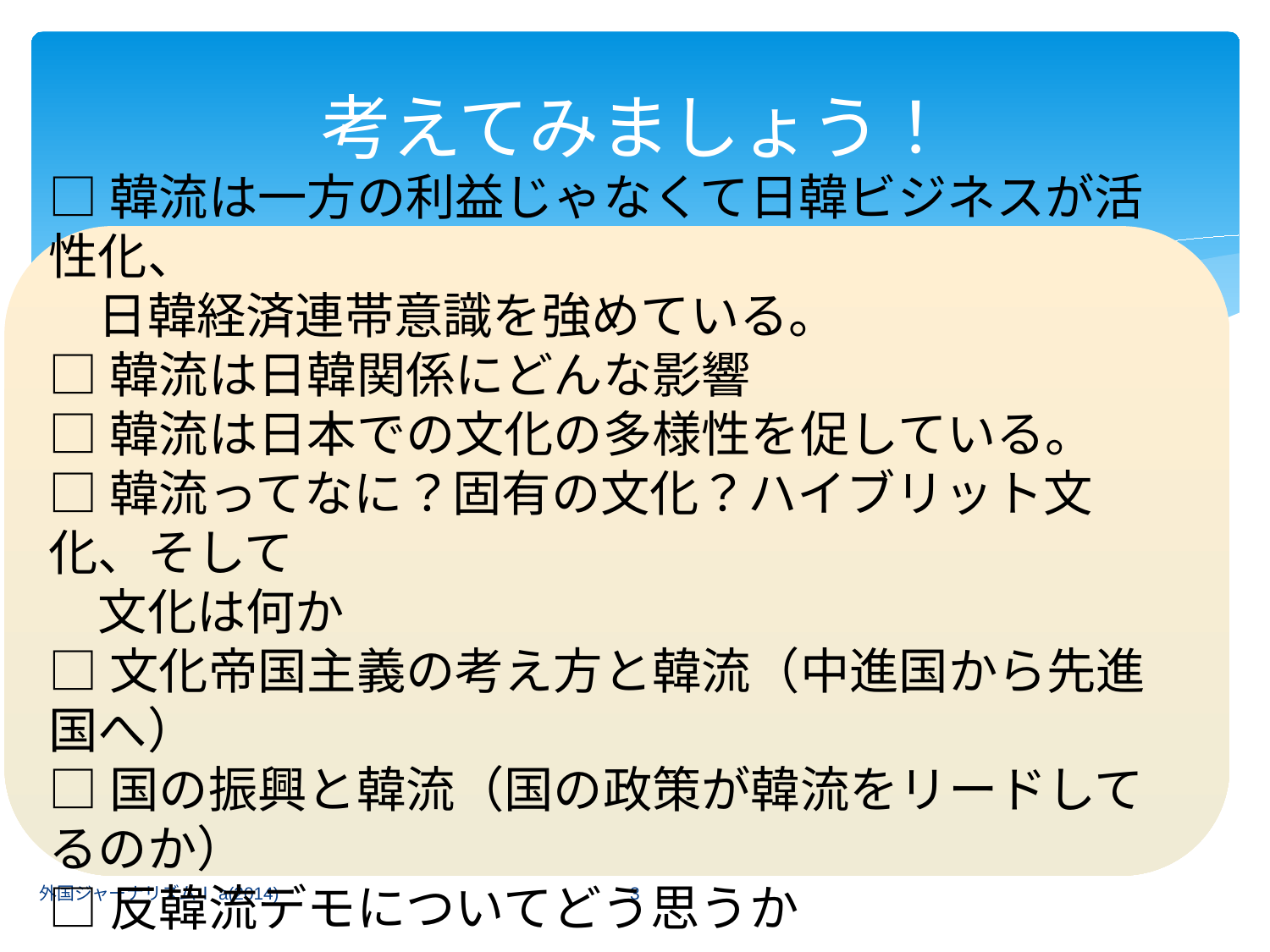

# 考えてみましょう！
□韓流は一方の利益じゃなくて日韓ビジネスが活性化、
　日韓経済連帯意識を強めている。
□韓流は日韓関係にどんな影響
□韓流は日本での文化の多様性を促している。
□韓流ってなに？固有の文化？ハイブリット文化、そして
　文化は何か
□文化帝国主義の考え方と韓流（中進国から先進国へ）
□国の振興と韓流（国の政策が韓流をリードしてるのか）
□反韓流デモについてどう思うか
3
外国ジャーナリズムⅠa(2014)